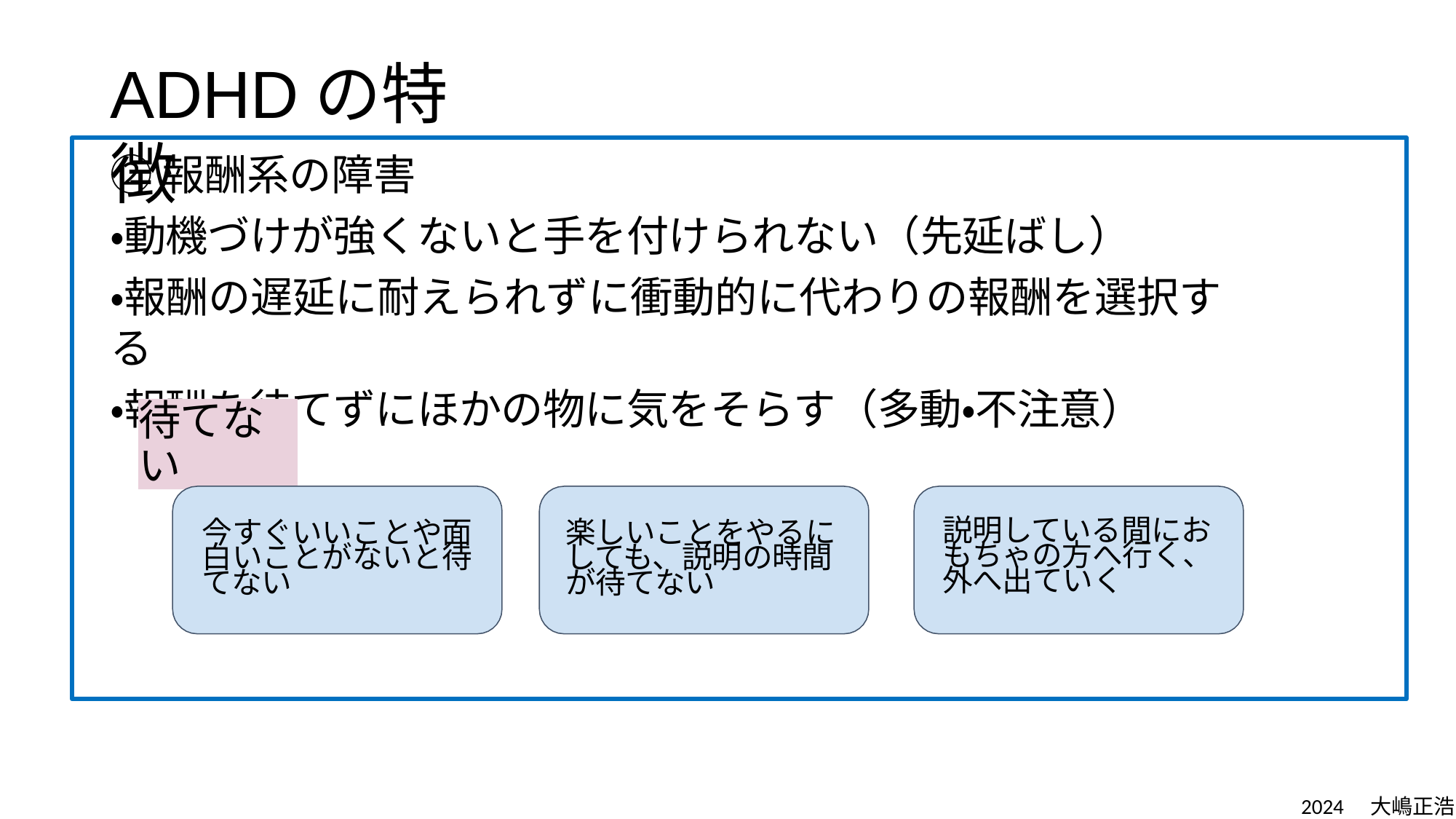

# ADHDの特徴
②報酬系の障害
・動機づけが強くないと手を付けられない（先延ばし）
・報酬の遅延に耐えられずに衝動的に代わりの報酬を選択する
・報酬を待てずにほかの物に気をそらす（多動・不注意）

待てない

説明している間におもちゃの方へ行く、外へ出ていく
今すぐいいことや面白いことがないと待てない
楽しいことをやるにしても、説明の時間が待てない
2024　大嶋正浩